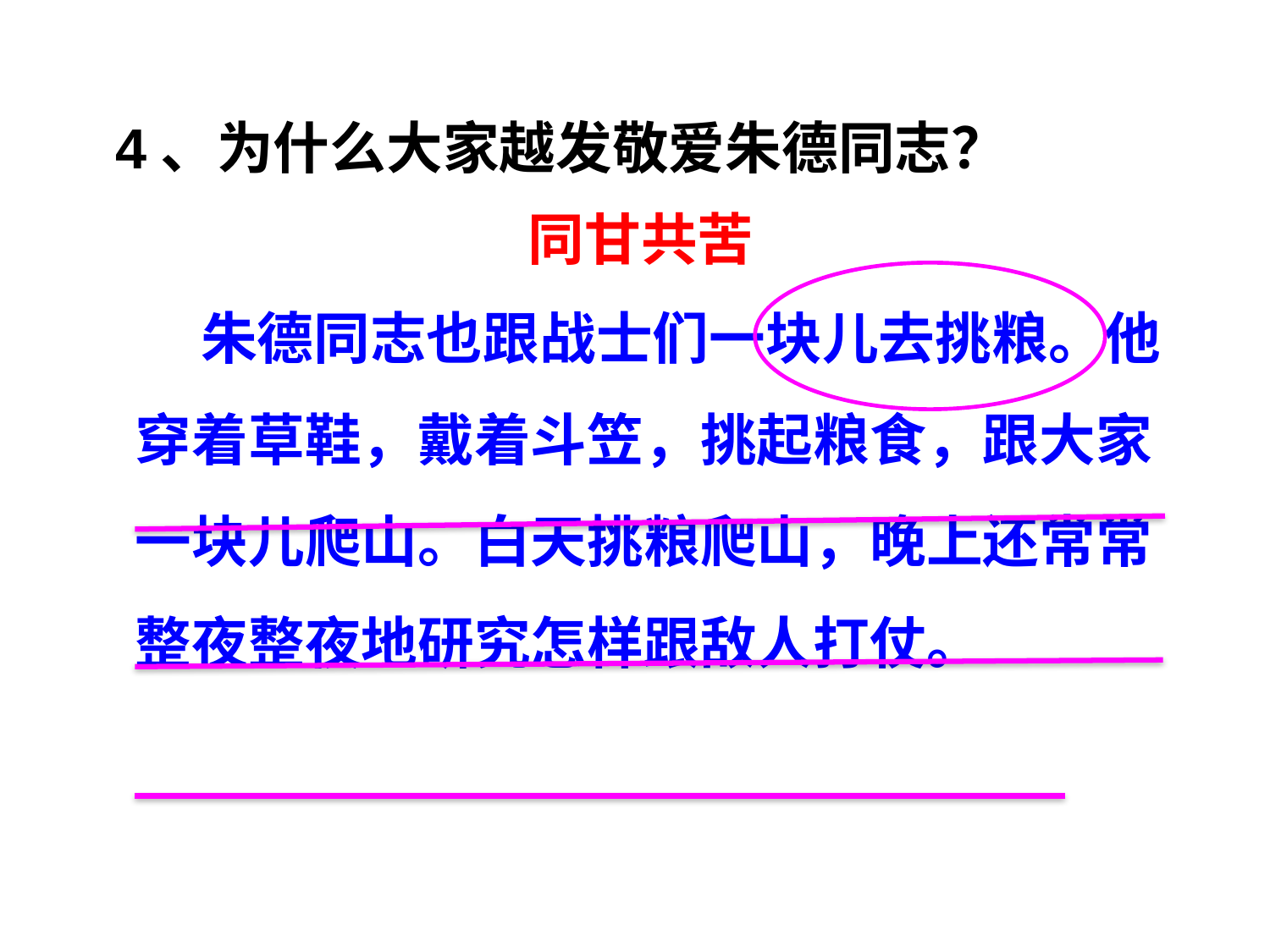

4、为什么大家越发敬爱朱德同志？
同甘共苦
    朱德同志也跟战士们一块儿去挑粮。他穿着草鞋，戴着斗笠，挑起粮食，跟大家一块儿爬山。白天挑粮爬山，晚上还常常整夜整夜地研究怎样跟敌人打仗。